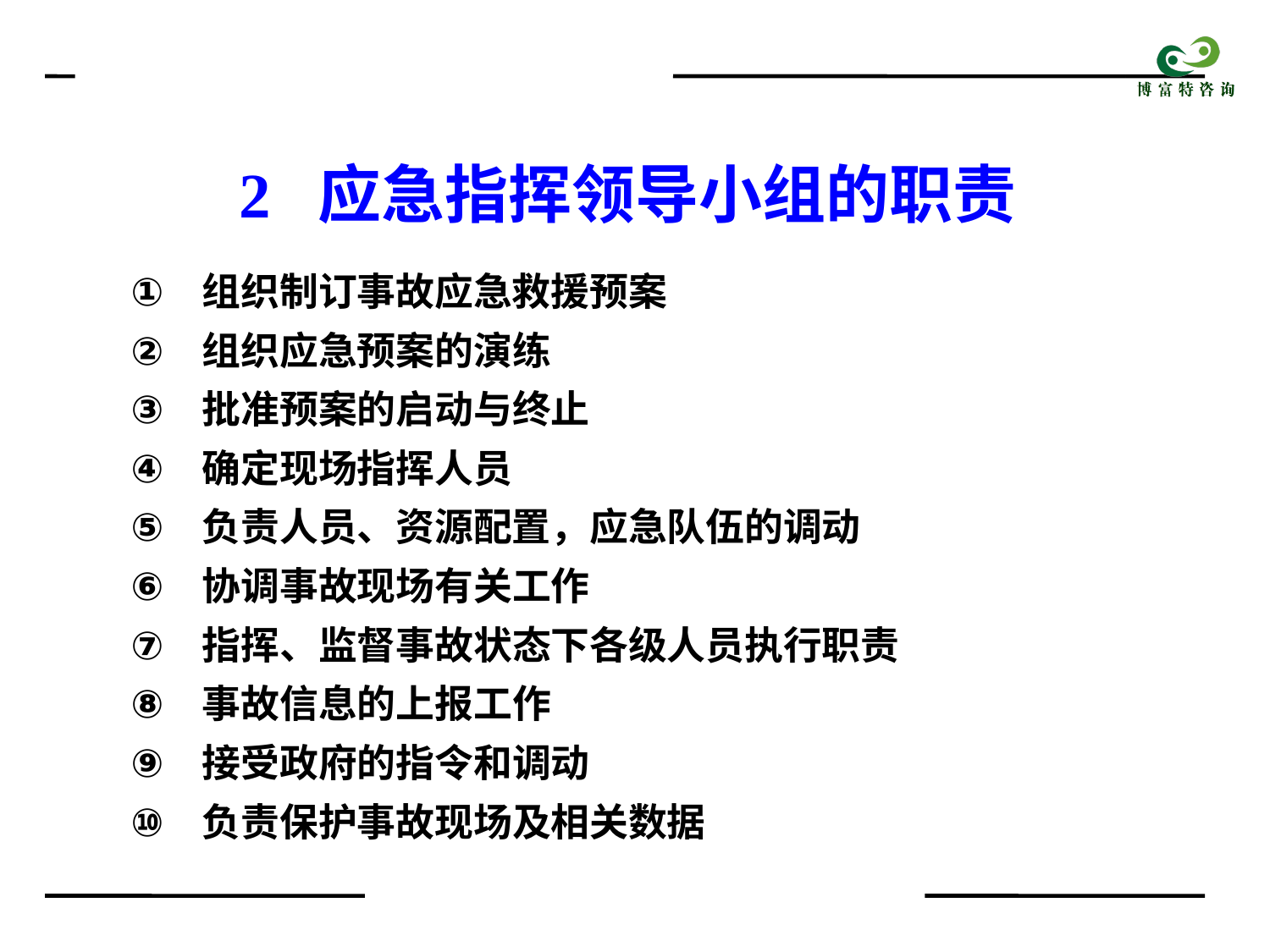

2  应急指挥领导小组的职责
组织制订事故应急救援预案
组织应急预案的演练
批准预案的启动与终止
确定现场指挥人员
负责人员、资源配置，应急队伍的调动
协调事故现场有关工作
指挥、监督事故状态下各级人员执行职责
事故信息的上报工作
接受政府的指令和调动
负责保护事故现场及相关数据